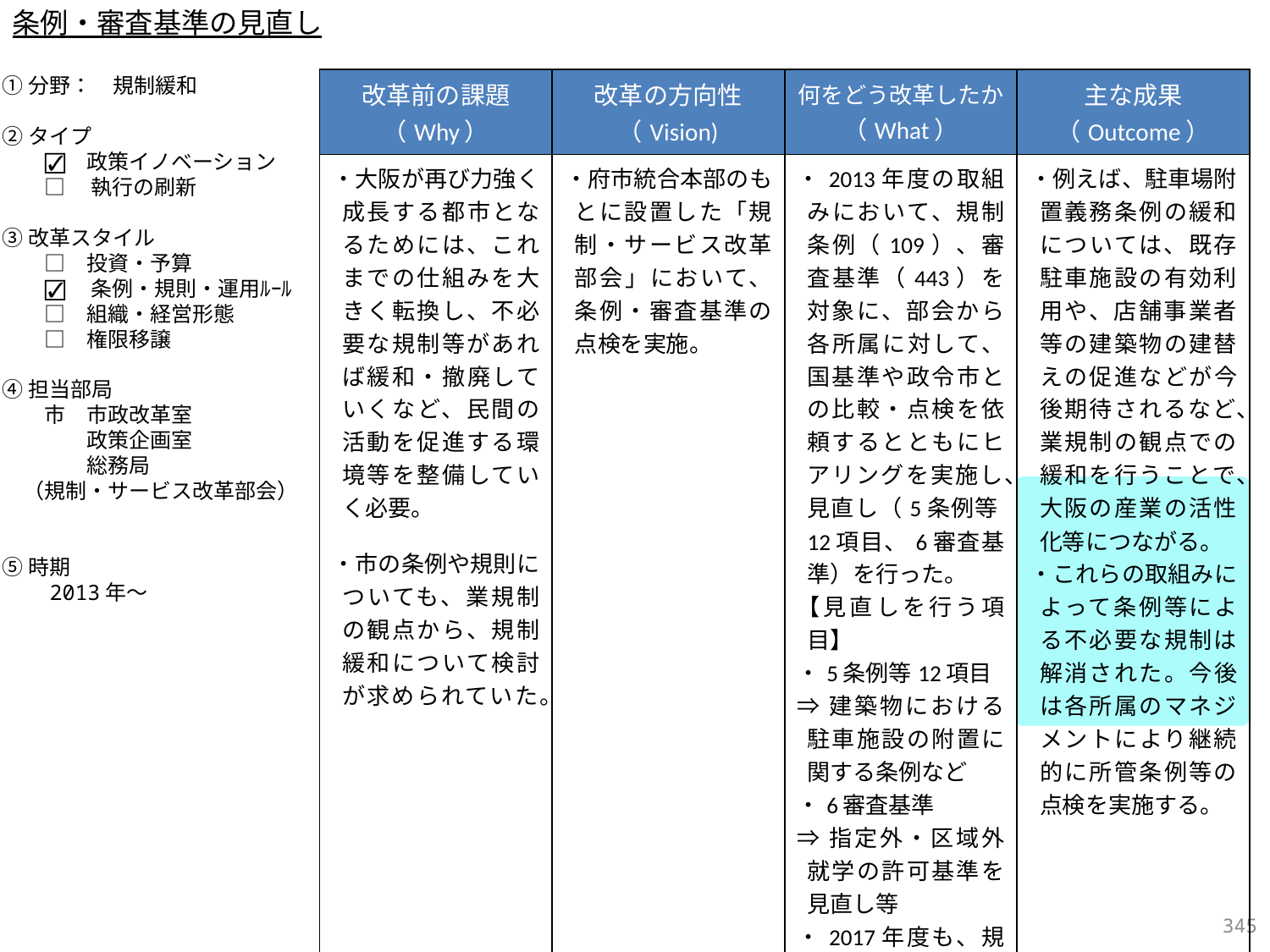

条例・審査基準の見直し
①分野：　規制緩和

②タイプ
　　☑　政策イノベーション
　　□ 　執行の刷新

③改革スタイル
　　□　投資・予算
　　☑ 　条例・規則・運用ﾙｰﾙ
　　□　組織・経営形態
　　□　権限移譲

④担当部局
　　市　市政改革室
　　　　政策企画室
　　　　総務局
　（規制・サービス改革部会）

⑤時期
　　2013年～
| 改革前の課題 （Why） | 改革の方向性 （Vision) | 何をどう改革したか （What） | 主な成果 （Outcome） |
| --- | --- | --- | --- |
| ・大阪が再び力強く成長する都市となるためには、これまでの仕組みを大きく転換し、不必要な規制等があれば緩和・撤廃していくなど、民間の活動を促進する環境等を整備していく必要。 ・市の条例や規則についても、業規制の観点から、規制緩和について検討が求められていた。 | ・府市統合本部のもとに設置した「規制・サービス改革部会」において、条例・審査基準の点検を実施。 | ・2013年度の取組みにおいて、規制条例（109）、審査基準（443）を対象に、部会から各所属に対して、国基準や政令市との比較・点検を依頼するとともにヒアリングを実施し、見直し（5条例等12項目、6審査基準）を行った。 【見直しを行う項目】 ・5条例等12項目 ⇒建築物における駐車施設の附置に関する条例など ・6審査基準 ⇒指定外・区域外就学の許可基準を見直し等 ・2017年度も、規制条例（171）等を対象に同様の取組を実施し、１条例の廃止等を行った。 | ・例えば、駐車場附置義務条例の緩和については、既存駐車施設の有効利用や、店舗事業者等の建築物の建替えの促進などが今後期待されるなど、業規制の観点での緩和を行うことで、大阪の産業の活性化等につながる。 ・これらの取組みによって条例等による不必要な規制は解消された。今後は各所属のマネジメントにより継続的に所管条例等の点検を実施する。 |

345